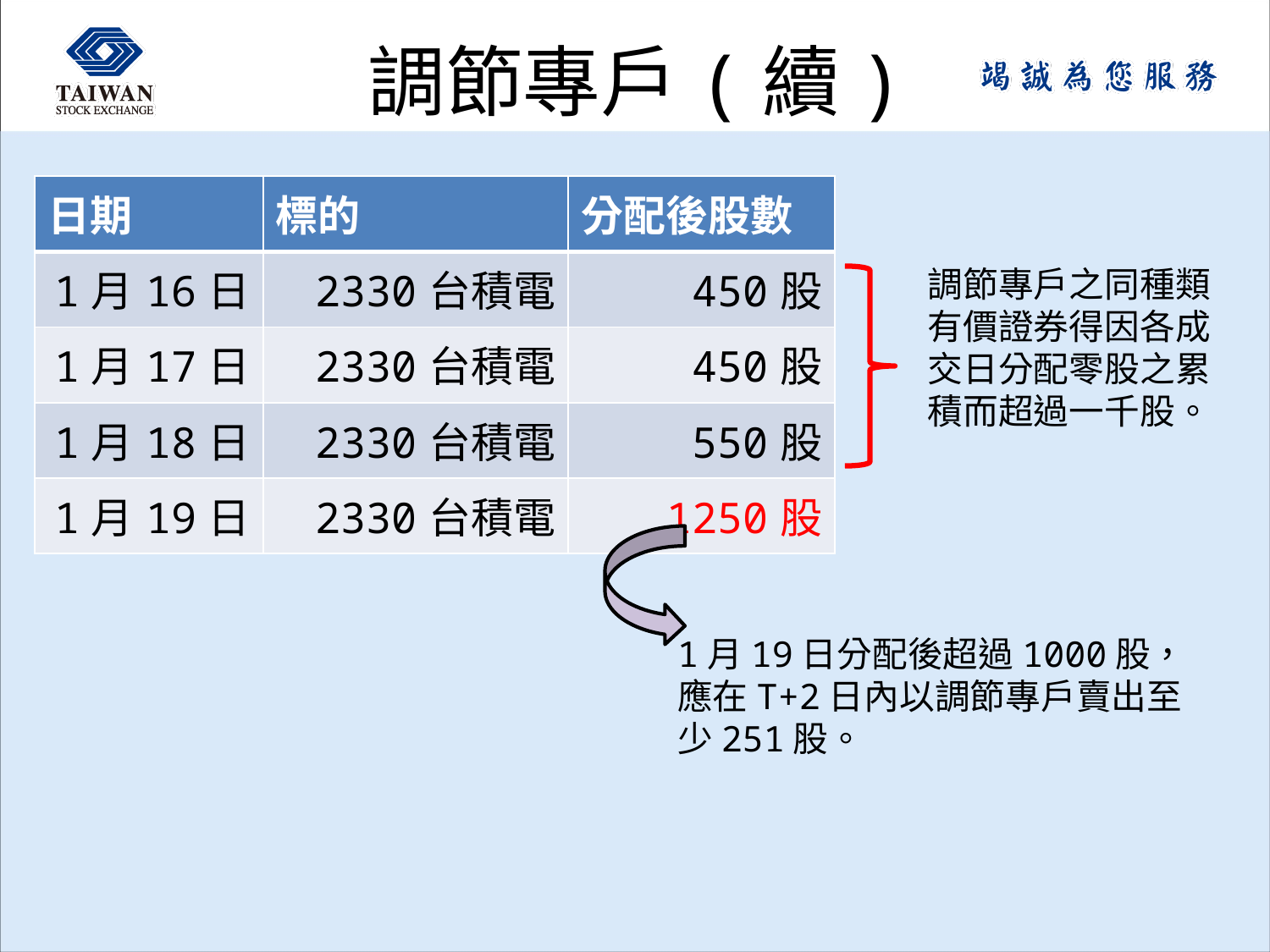

# 調節專戶(續)
| 日期 | 標的 | 分配後股數 |
| --- | --- | --- |
| 1月16日 | 2330台積電 | 450股 |
| 1月17日 | 2330台積電 | 450股 |
| 1月18日 | 2330台積電 | 550股 |
| 1月19日 | 2330台積電 | 1250股 |
調節專戶之同種類有價證券得因各成交日分配零股之累積而超過一千股。

1月19日分配後超過1000股，應在T+2日內以調節專戶賣出至少251股。